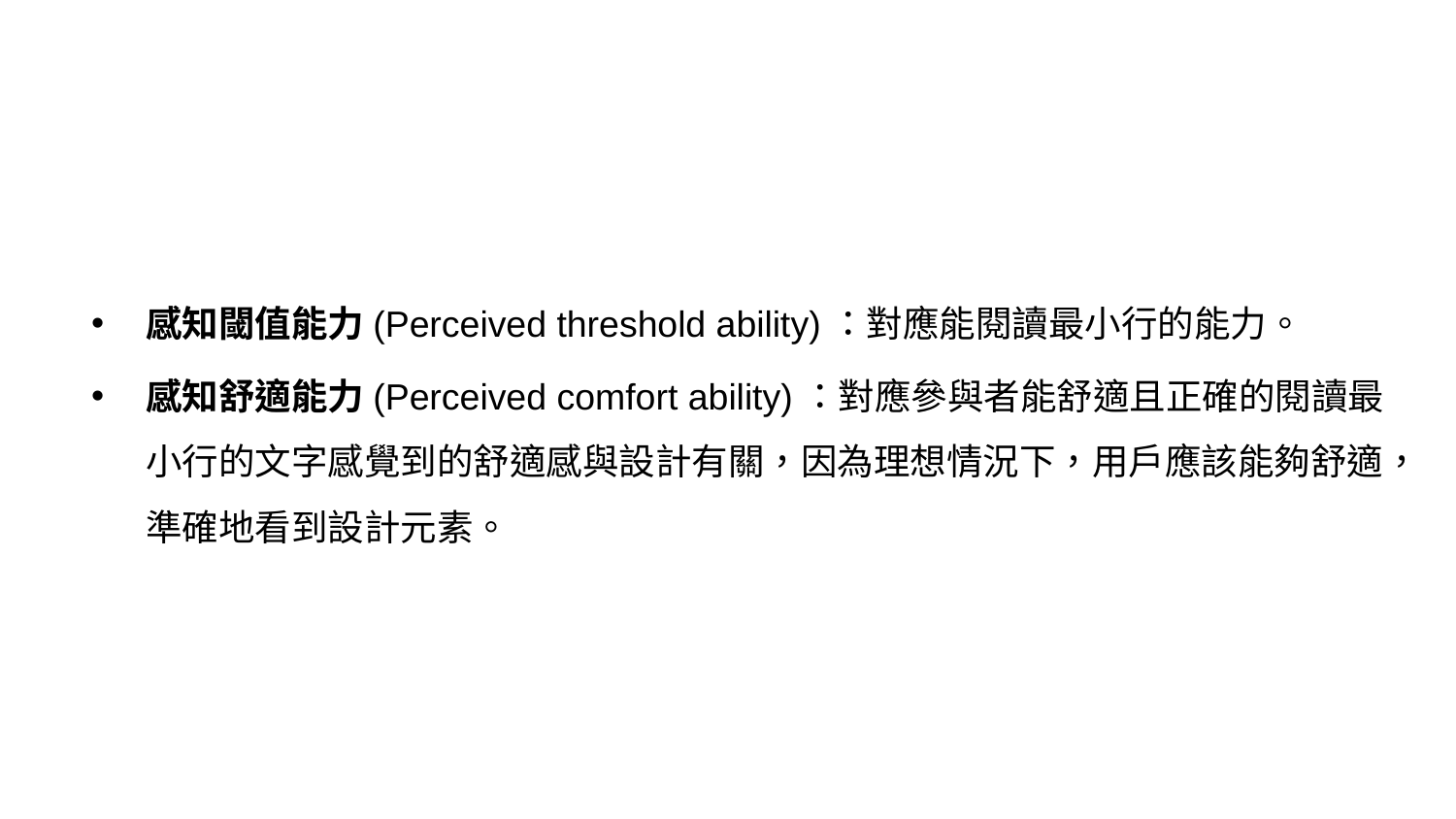

感知閾值能力(Perceived threshold ability)：對應能閱讀最小行的能力。
感知舒適能力(Perceived comfort ability)：對應參與者能舒適且正確的閱讀最小行的文字感覺到的舒適感與設計有關，因為理想情況下，用戶應該能夠舒適，準確地看到設計元素。